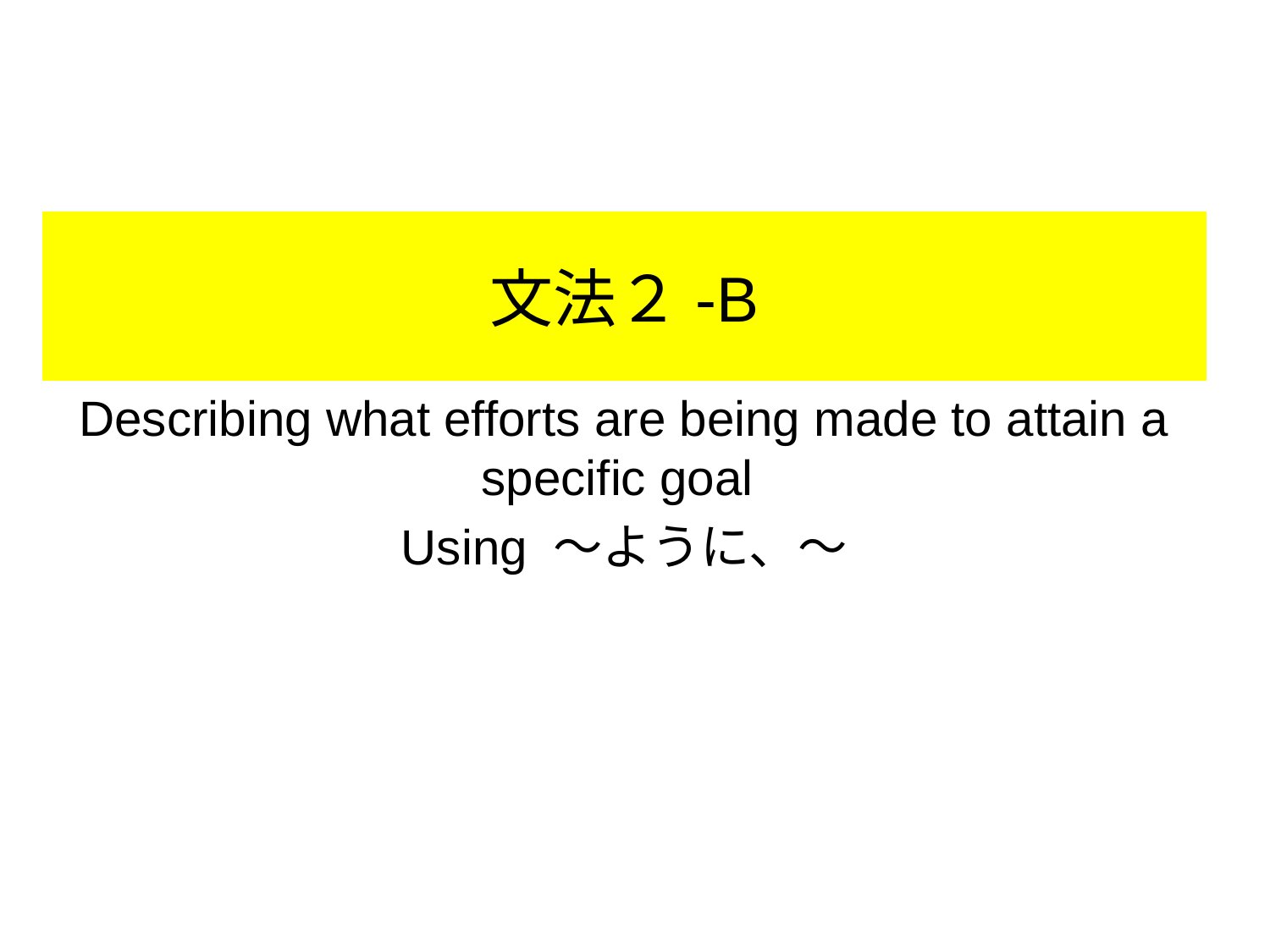

# 文法２-b
Describing what efforts are being made to attain a specific goal
Using ～ように、～